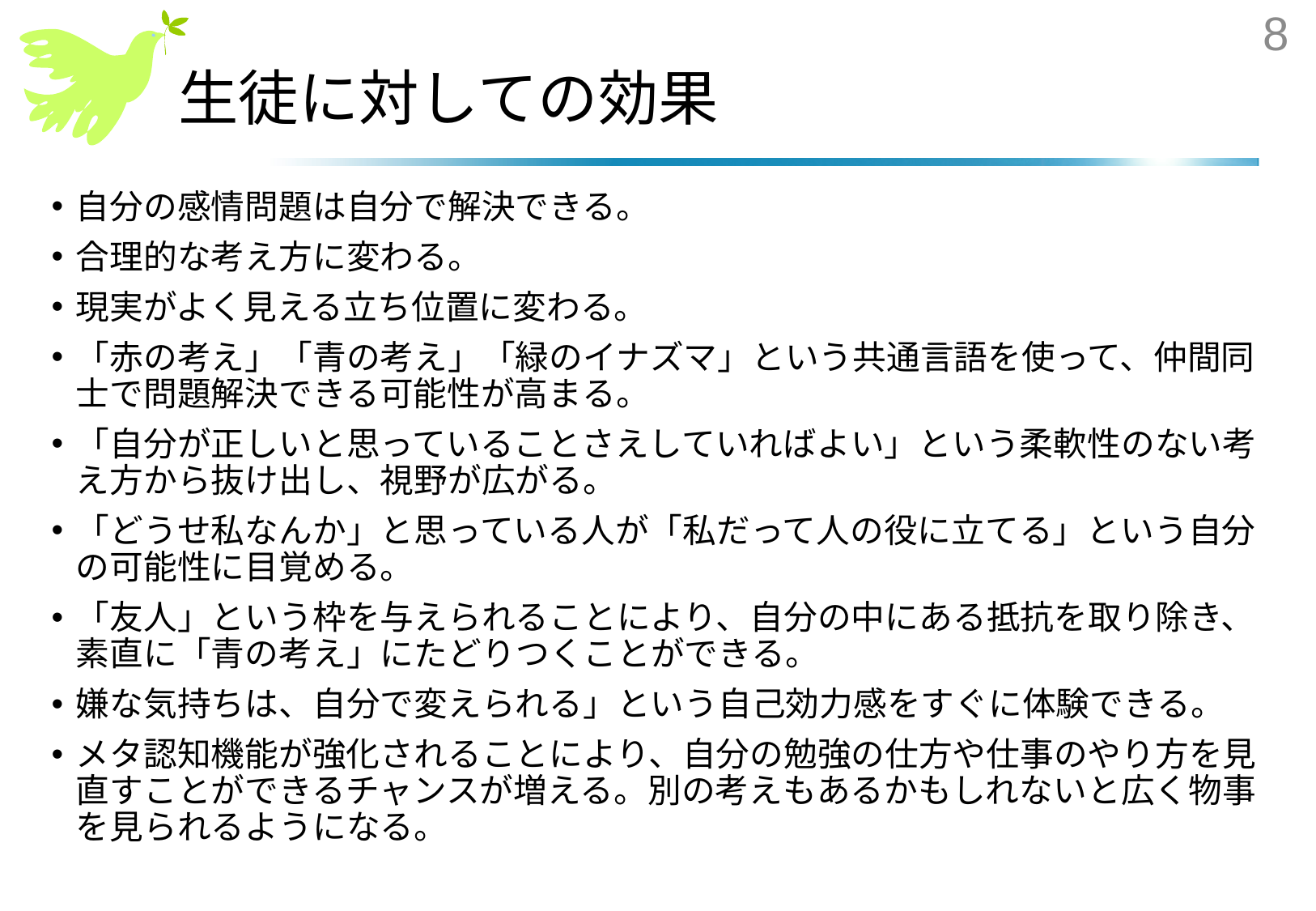

8
# 生徒に対しての効果
自分の感情問題は自分で解決できる。
合理的な考え方に変わる。
現実がよく見える立ち位置に変わる。
「赤の考え」「青の考え」「緑のイナズマ」という共通言語を使って、仲間同士で問題解決できる可能性が高まる。
「自分が正しいと思っていることさえしていればよい」という柔軟性のない考え方から抜け出し、視野が広がる。
「どうせ私なんか」と思っている人が「私だって人の役に立てる」という自分の可能性に目覚める。
「友人」という枠を与えられることにより、自分の中にある抵抗を取り除き、素直に「青の考え」にたどりつくことができる。
嫌な気持ちは、自分で変えられる」という自己効力感をすぐに体験できる。
メタ認知機能が強化されることにより、自分の勉強の仕方や仕事のやり方を見直すことができるチャンスが増える。別の考えもあるかもしれないと広く物事を見られるようになる。